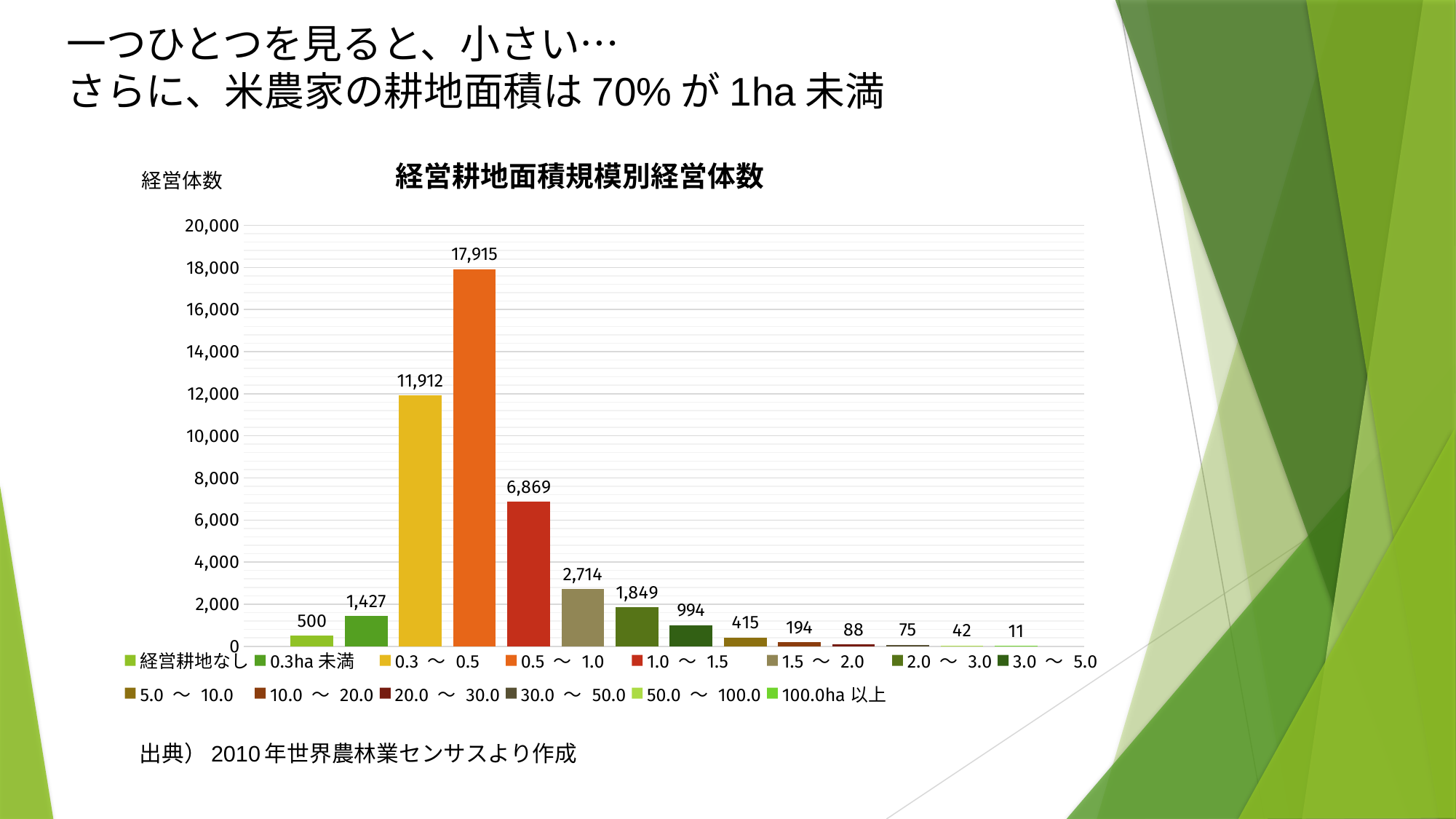

# 一つひとつを見ると、小さい… さらに、米農家の耕地面積は70%が1ha未満

### Chart: 経営耕地面積規模別経営体数

| Category | 経営耕地なし | 0.3ha未満 | 0.3 ～ 0.5 | 0.5 ～ 1.0 | 1.0 ～ 1.5 | 1.5 ～ 2.0 | 2.0 ～ 3.0 | 3.0 ～ 5.0 | 5.0 ～ 10.0 | 10.0 ～ 20.0 | 20.0 ～ 30.0 | 30.0 ～ 50.0 | 50.0 ～ 100.0 | 100.0ha以上 |
|---|---|---|---|---|---|---|---|---|---|---|---|---|---|---|
| 計45005 | 500.0 | 1427.0 | 11912.0 | 17915.0 | 6869.0 | 2714.0 | 1849.0 | 994.0 | 415.0 | 194.0 | 88.0 | 75.0 | 42.0 | 11.0 |
出典）2010年世界農林業センサスより作成